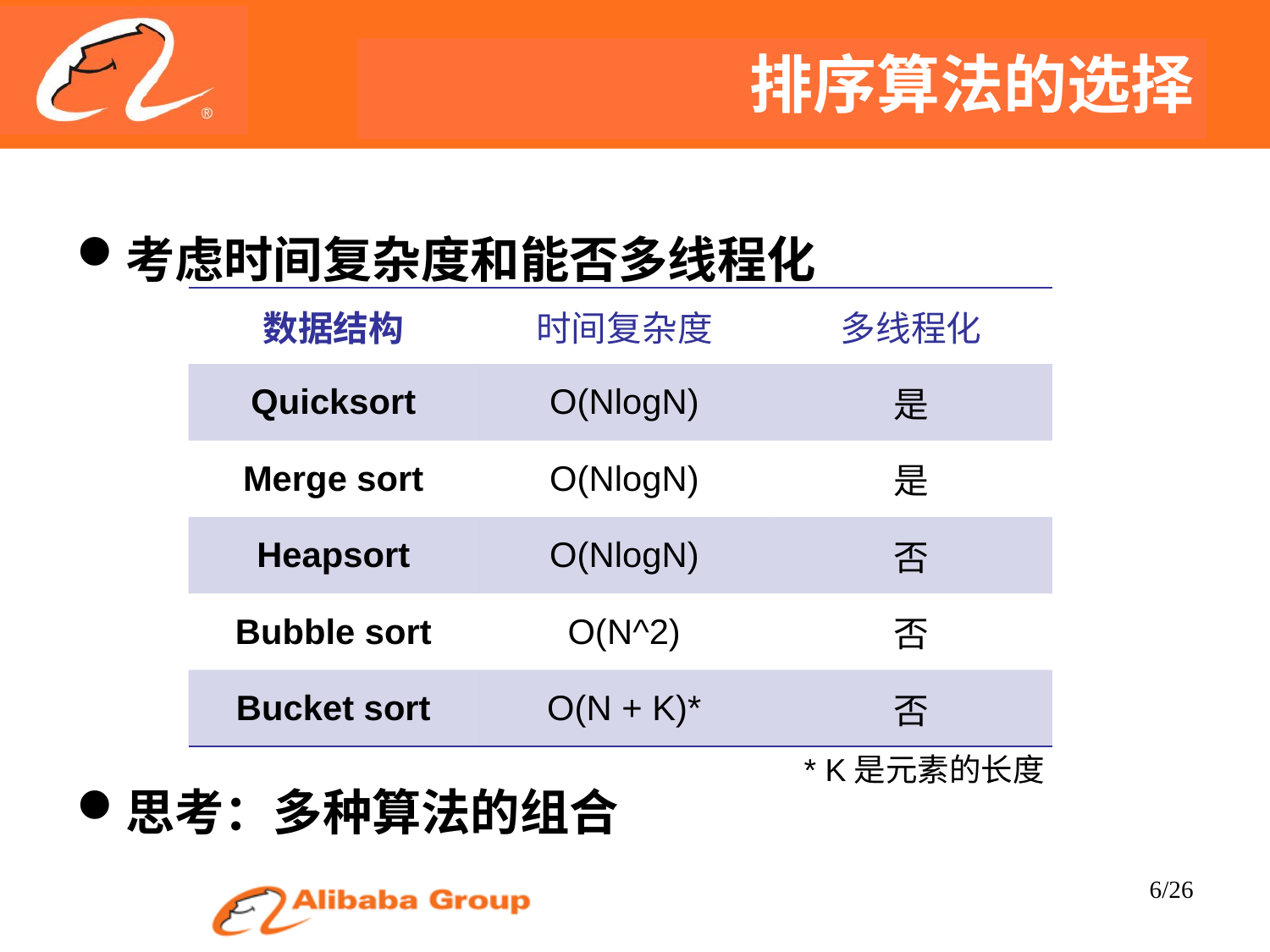

# 排序算法的选择
考虑时间复杂度和能否多线程化

思考：多种算法的组合
| 数据结构 | 时间复杂度 | 多线程化 |
| --- | --- | --- |
| Quicksort | O(NlogN) | 是 |
| Merge sort | O(NlogN) | 是 |
| Heapsort | O(NlogN) | 否 |
| Bubble sort | O(N^2) | 否 |
| Bucket sort | O(N + K)\* | 否 |
* K是元素的长度
6/26